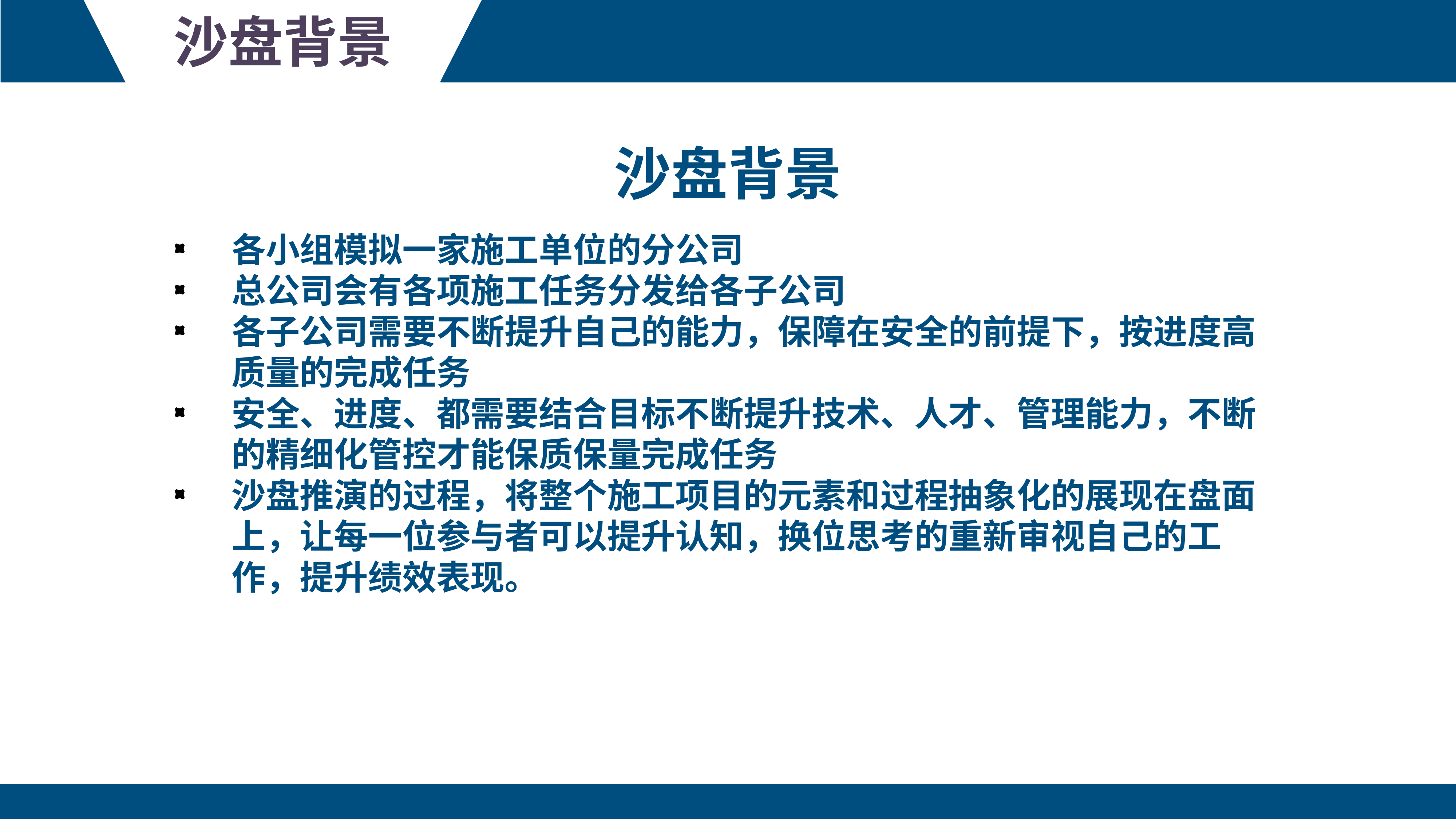

沙盘背景
沙盘背景
各小组模拟一家施工单位的分公司
总公司会有各项施工任务分发给各子公司
各子公司需要不断提升自己的能力，保障在安全的前提下，按进度高质量的完成任务
安全、进度、都需要结合目标不断提升技术、人才、管理能力，不断的精细化管控才能保质保量完成任务
沙盘推演的过程，将整个施工项目的元素和过程抽象化的展现在盘面上，让每一位参与者可以提升认知，换位思考的重新审视自己的工作，提升绩效表现。